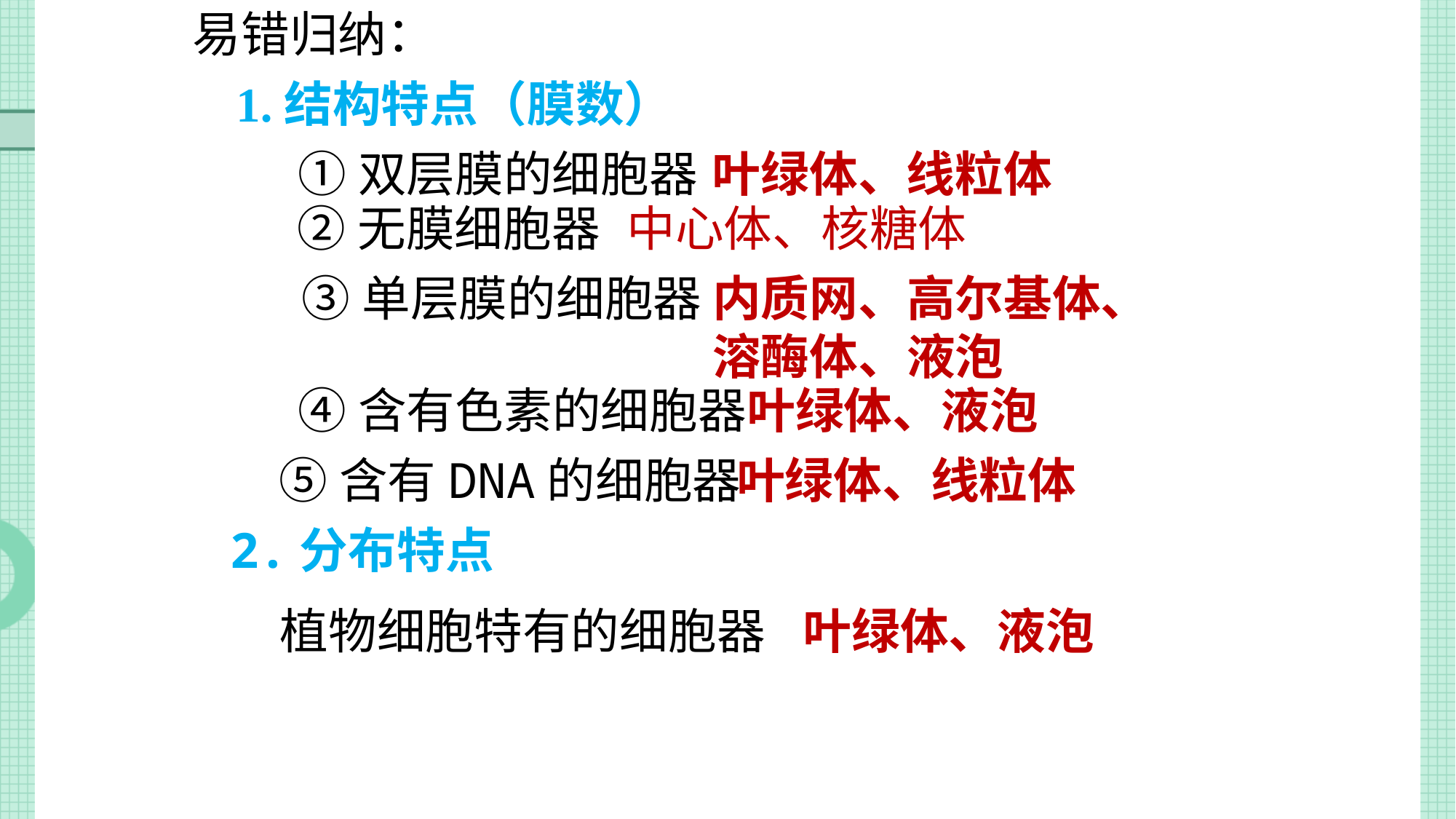

易错归纳：
1.结构特点（膜数）
叶绿体、线粒体
①双层膜的细胞器
②无膜细胞器
中心体、核糖体
③单层膜的细胞器
内质网、高尔基体、
溶酶体、液泡
叶绿体、液泡
④含有色素的细胞器
叶绿体、线粒体
⑤含有DNA的细胞器
2.分布特点
叶绿体、液泡
植物细胞特有的细胞器